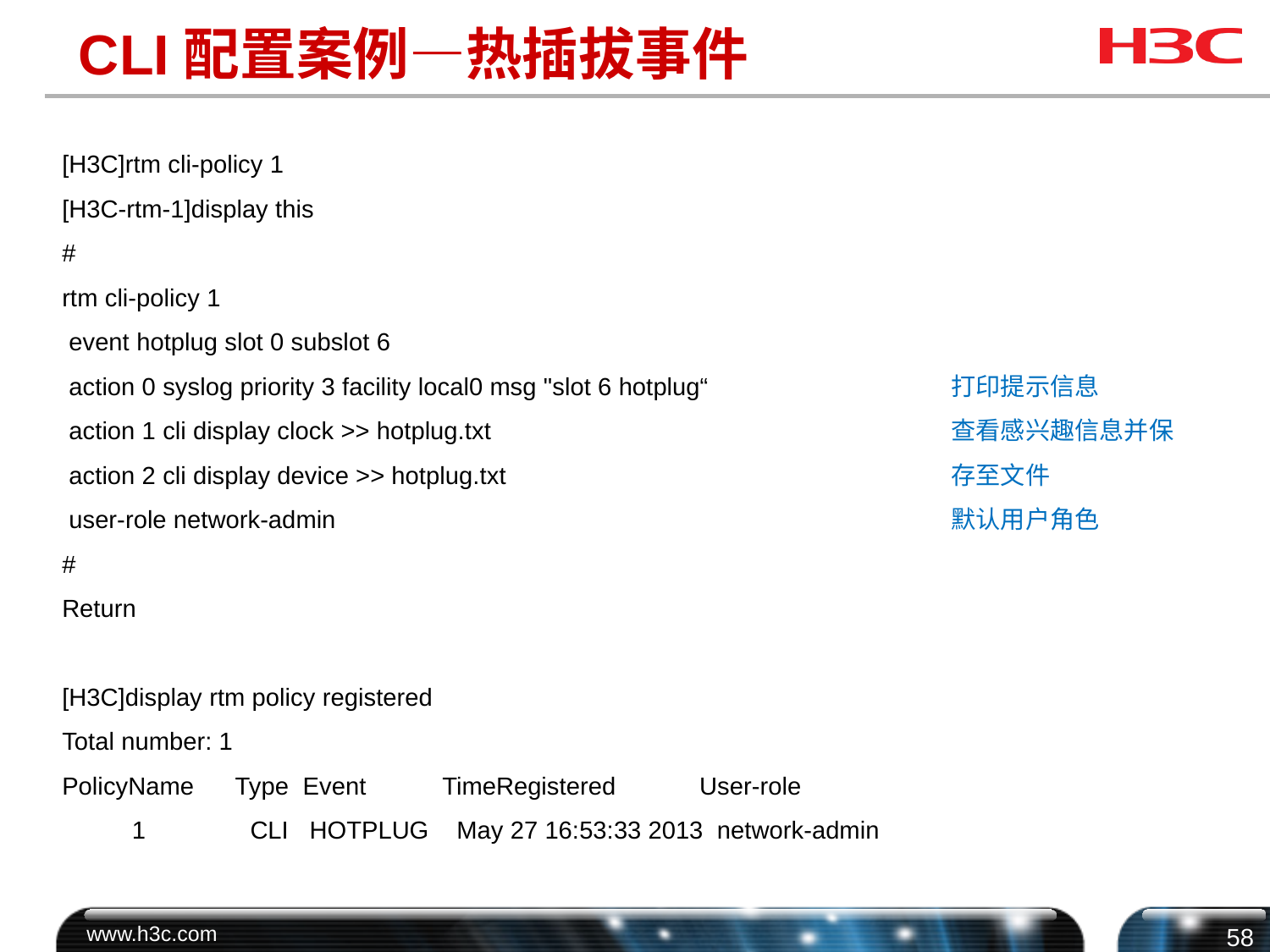

# CLI配置案例—热插拔事件
[H3C]rtm cli-policy 1
[H3C-rtm-1]display this
#
rtm cli-policy 1
 event hotplug slot 0 subslot 6
 action 0 syslog priority 3 facility local0 msg "slot 6 hotplug“		打印提示信息
 action 1 cli display clock >> hotplug.txt				查看感兴趣信息并保
 action 2 cli display device >> hotplug.txt				存至文件
 user-role network-admin					默认用户角色
#
Return

[H3C]display rtm policy registered
Total number: 1
PolicyName      Type  Event           TimeRegistered            User-role
          1               CLI   HOTPLUG    May 27 16:53:33 2013  network-admin